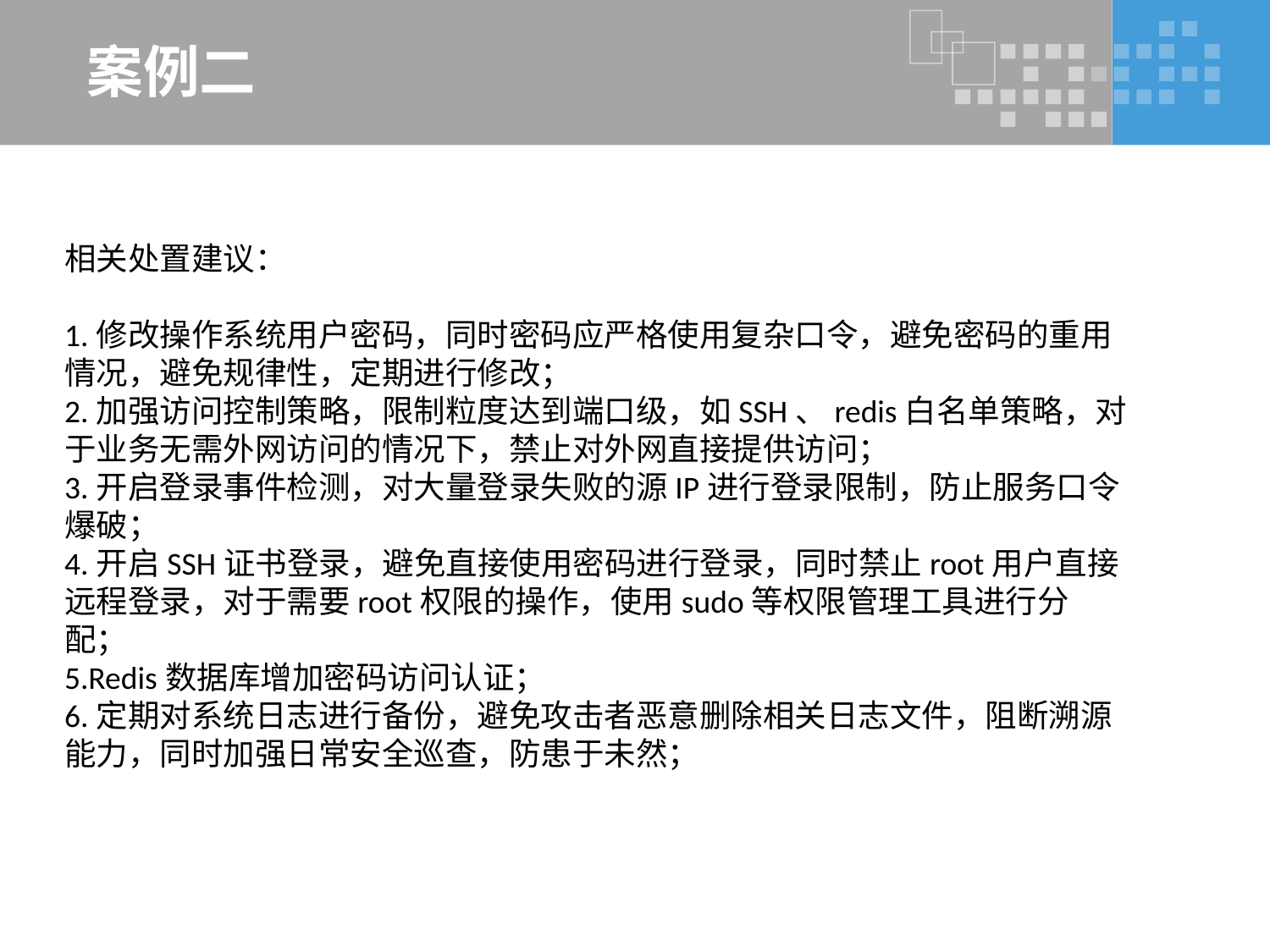

# 案例二
相关处置建议：

1.修改操作系统用户密码，同时密码应严格使用复杂口令，避免密码的重用情况，避免规律性，定期进行修改；
2.加强访问控制策略，限制粒度达到端口级，如SSH、redis白名单策略，对于业务无需外网访问的情况下，禁止对外网直接提供访问；
3.开启登录事件检测，对大量登录失败的源IP进行登录限制，防止服务口令爆破；
4.开启SSH证书登录，避免直接使用密码进行登录，同时禁止root用户直接远程登录，对于需要root权限的操作，使用sudo等权限管理工具进行分配；
5.Redis数据库增加密码访问认证；
6.定期对系统日志进行备份，避免攻击者恶意删除相关日志文件，阻断溯源能力，同时加强日常安全巡查，防患于未然；